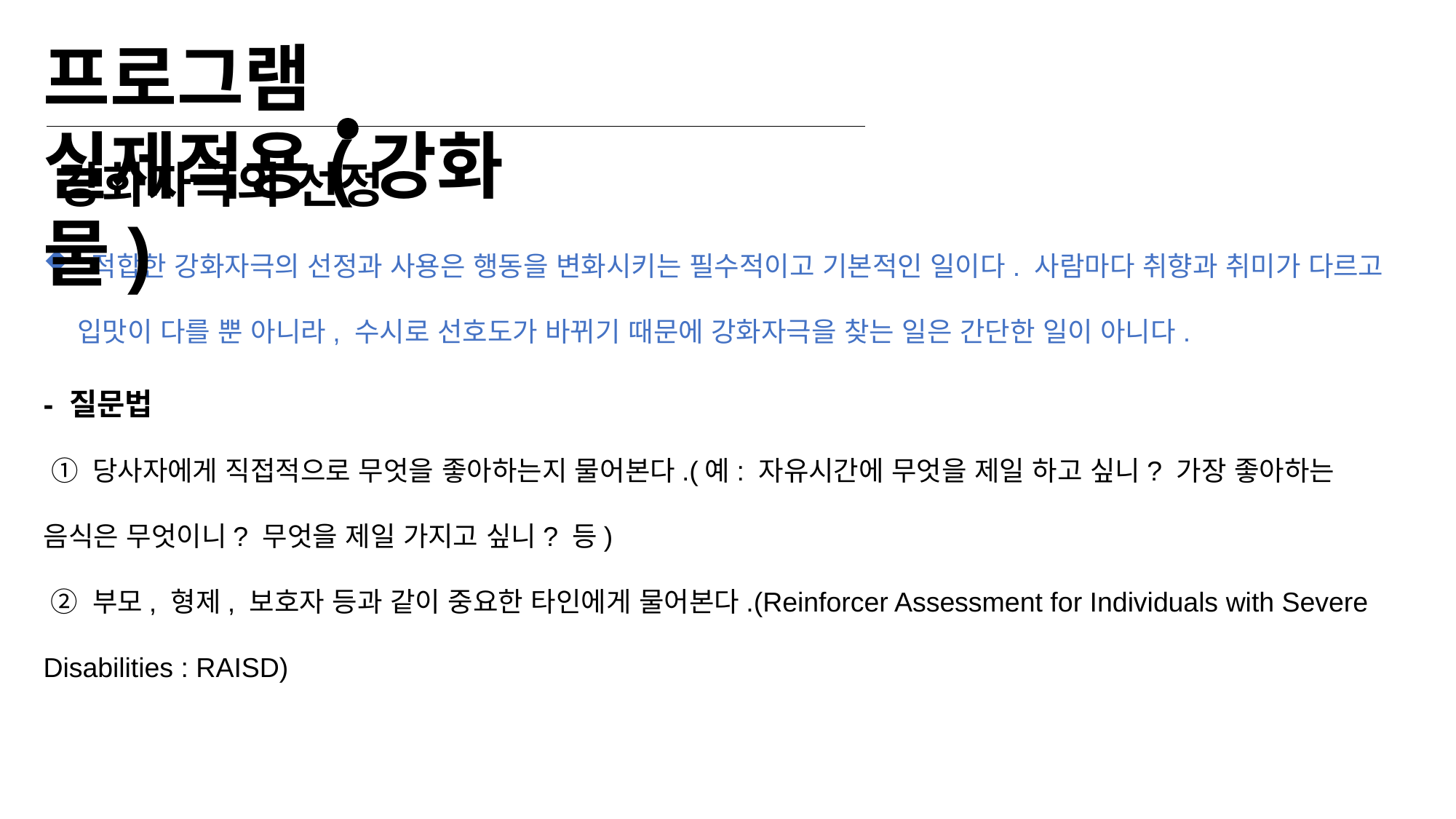

프로그램 실제적용(강화물)

강화자극의 선정
 적합한 강화자극의 선정과 사용은 행동을 변화시키는 필수적이고 기본적인 일이다. 사람마다 취향과 취미가 다르고 입맛이 다를 뿐 아니라, 수시로 선호도가 바뀌기 때문에 강화자극을 찾는 일은 간단한 일이 아니다.
- 질문법
 ① 당사자에게 직접적으로 무엇을 좋아하는지 물어본다.(예: 자유시간에 무엇을 제일 하고 싶니? 가장 좋아하는 음식은 무엇이니? 무엇을 제일 가지고 싶니? 등)
 ② 부모, 형제, 보호자 등과 같이 중요한 타인에게 물어본다.(Reinforcer Assessment for Individuals with Severe Disabilities : RAISD)